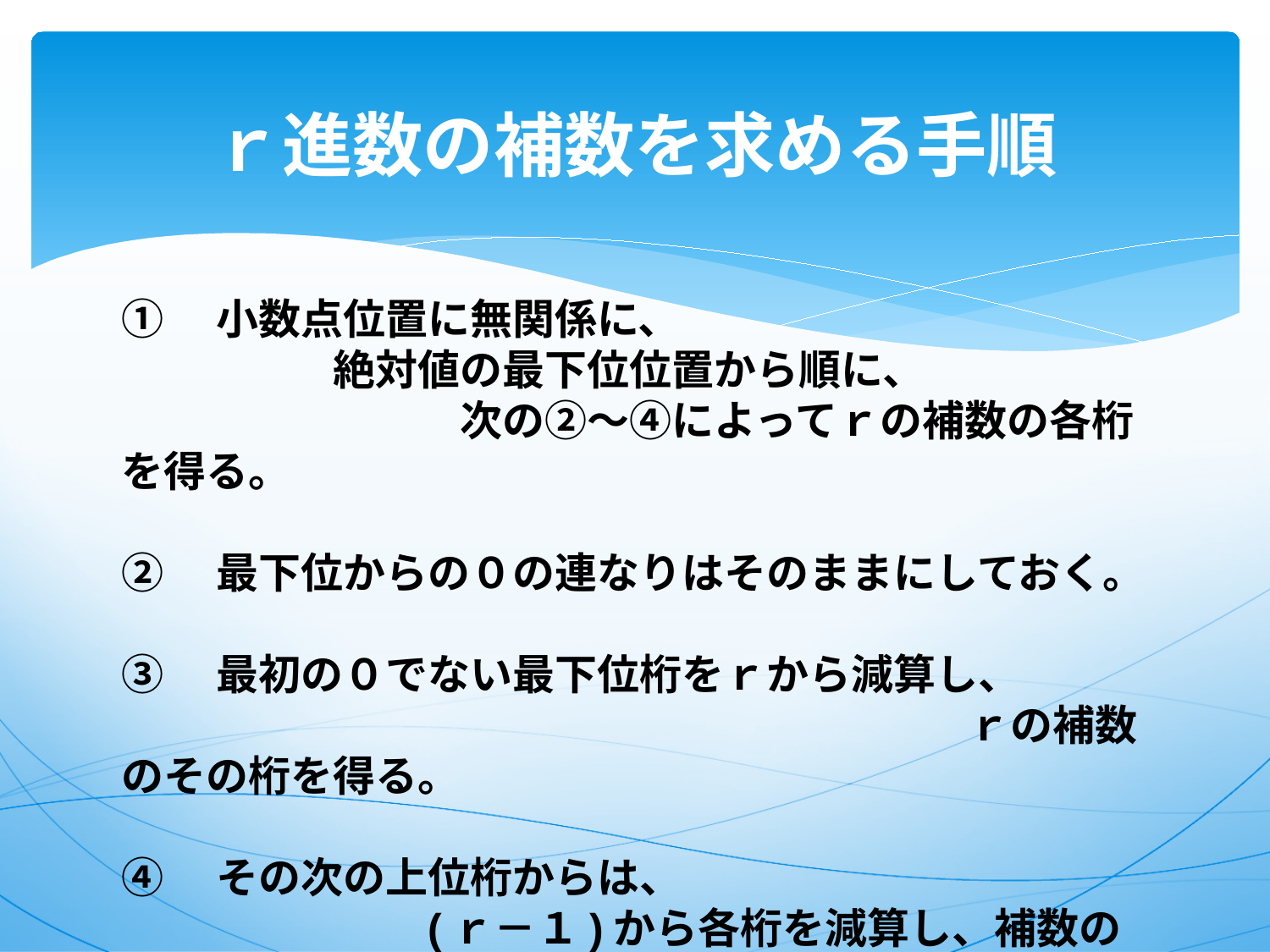

# ｒ進数の補数を求める手順
①　小数点位置に無関係に、
　　　　　絶対値の最下位位置から順に、
　　　　　　　　次の②～④によってｒの補数の各桁を得る。

②　最下位からの０の連なりはそのままにしておく。

③　最初の０でない最下位桁をｒから減算し、
　　　　　　　　　　　　　　　　　　　　ｒの補数のその桁を得る。

④　その次の上位桁からは、
　　　　　　　(ｒ－１)から各桁を減算し、補数の各桁を得る。